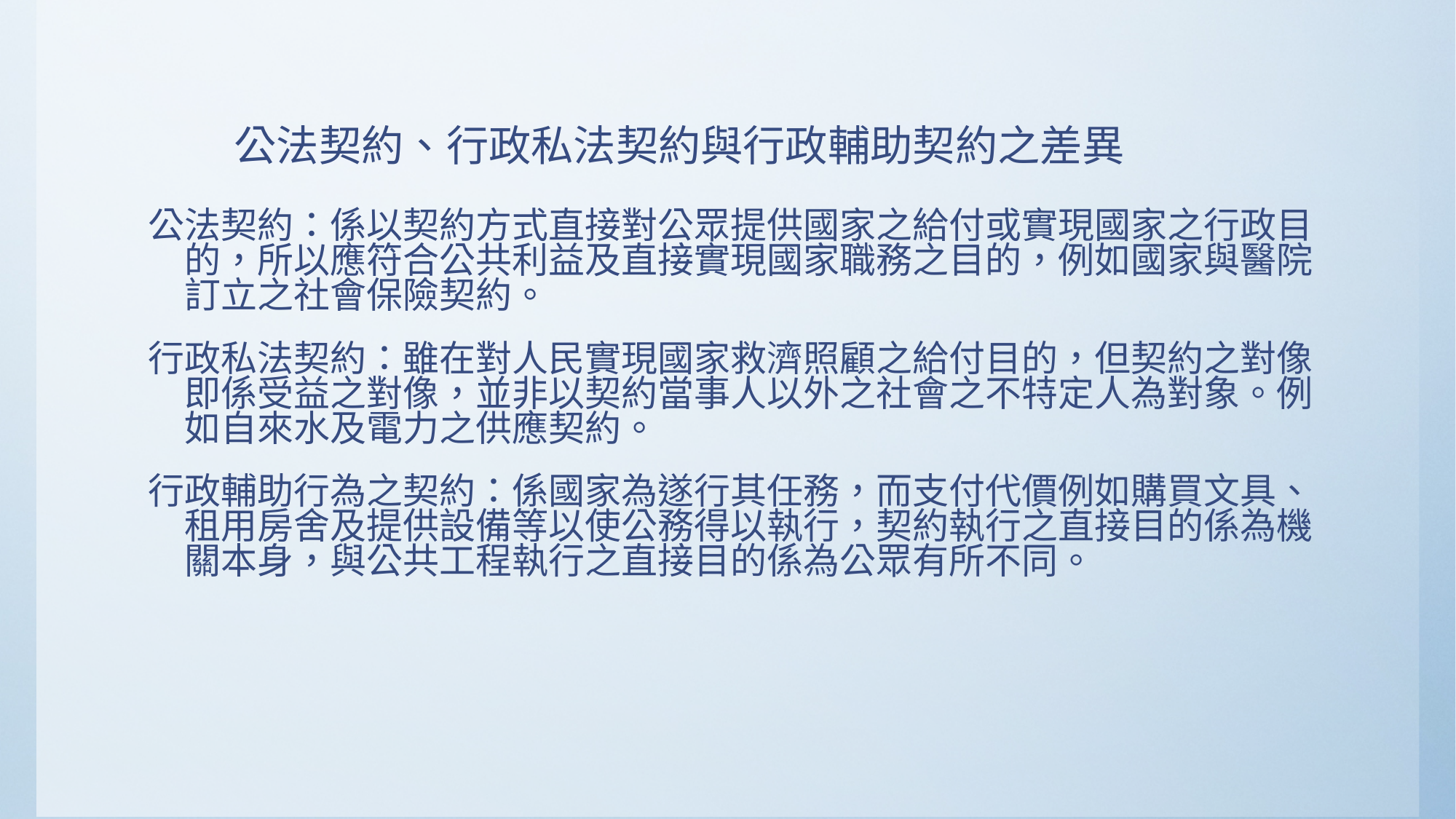

# 公法契約、行政私法契約與行政輔助契約之差異
公法契約：係以契約方式直接對公眾提供國家之給付或實現國家之行政目的，所以應符合公共利益及直接實現國家職務之目的，例如國家與醫院訂立之社會保險契約。
行政私法契約：雖在對人民實現國家救濟照顧之給付目的，但契約之對像即係受益之對像，並非以契約當事人以外之社會之不特定人為對象。例如自來水及電力之供應契約。
行政輔助行為之契約：係國家為遂行其任務，而支付代價例如購買文具、租用房舍及提供設備等以使公務得以執行，契約執行之直接目的係為機關本身，與公共工程執行之直接目的係為公眾有所不同。